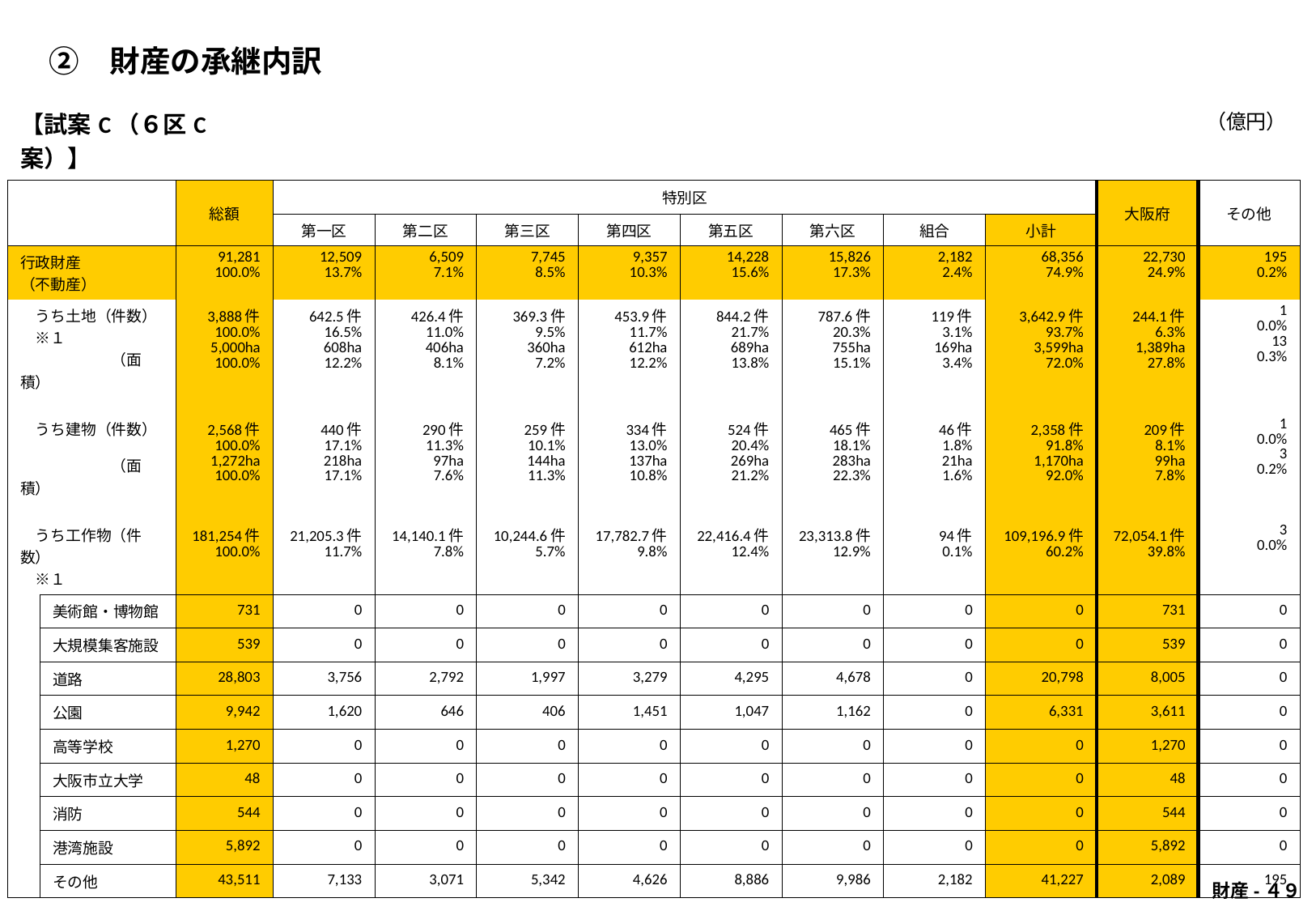

②　財産の承継内訳
| 【試案C（６区C案）】 |  |  |  |  |  |  |  |  |  | （億円） |  |  |
| --- | --- | --- | --- | --- | --- | --- | --- | --- | --- | --- | --- | --- |
|  |  | 総額 | 特別区 |  |  |  |  |  |  |  | 大阪府 | その他 |
|  |  |  | 第一区 | 第二区 | 第三区 | 第四区 | 第五区 | 第六区 | 組合 | 小計 |  |  |
| 行政財産 （不動産） |  | 91,281 100.0% | 12,509 13.7% | 6,509 7.1% | 7,745 8.5% | 9,357 10.3% | 14,228 15.6% | 15,826 17.3% | 2,182 2.4% | 68,356 74.9% | 22,730 24.9% | 195 0.2% |
| うち土地（件数） 　※１ 　　　　　　（面積） |  | 3,888件 100.0% 5,000ha 100.0% | 642.5件 16.5% 608ha 12.2% | 426.4件 11.0% 406ha 8.1% | 369.3件 9.5% 360ha 7.2% | 453.9件 11.7% 612ha 12.2% | 844.2件 21.7% 689ha 13.8% | 787.6件 20.3% 755ha 15.1% | 119件 3.1% 169ha 3.4% | 3,642.9件 93.7% 3,599ha 72.0% | 244.1件 6.3% 1,389ha 27.8% | 1 0.0% 13 0.3% |
| うち建物（件数） 　　　　　　（面積） |  | 2,568件 100.0% 1,272ha 100.0% | 440件 17.1% 218ha 17.1% | 290件 11.3% 97ha 7.6% | 259件 10.1% 144ha 11.3% | 334件 13.0% 137ha 10.8% | 524件 20.4% 269ha 21.2% | 465件 18.1% 283ha 22.3% | 46件 1.8% 21ha 1.6% | 2,358件 91.8% 1,170ha 92.0% | 209件 8.1% 99ha 7.8% | 1 0.0% 3 0.2% |
| うち工作物（件数） 　※１ |  | 181,254件 100.0% | 21,205.3件 11.7% | 14,140.1件 7.8% | 10,244.6件 5.7% | 17,782.7件 9.8% | 22,416.4件 12.4% | 23,313.8件 12.9% | 94件 0.1% | 109,196.9件 60.2% | 72,054.1件 39.8% | 3 0.0% |
|  | 美術館・博物館 | 731 | 0 | 0 | 0 | 0 | 0 | 0 | 0 | 0 | 731 | 0 |
|  | 大規模集客施設 | 539 | 0 | 0 | 0 | 0 | 0 | 0 | 0 | 0 | 539 | 0 |
|  | 道路 | 28,803 | 3,756 | 2,792 | 1,997 | 3,279 | 4,295 | 4,678 | 0 | 20,798 | 8,005 | 0 |
|  | 公園 | 9,942 | 1,620 | 646 | 406 | 1,451 | 1,047 | 1,162 | 0 | 6,331 | 3,611 | 0 |
|  | 高等学校 | 1,270 | 0 | 0 | 0 | 0 | 0 | 0 | 0 | 0 | 1,270 | 0 |
|  | 大阪市立大学 | 48 | 0 | 0 | 0 | 0 | 0 | 0 | 0 | 0 | 48 | 0 |
|  | 消防 | 544 | 0 | 0 | 0 | 0 | 0 | 0 | 0 | 0 | 544 | 0 |
|  | 港湾施設 | 5,892 | 0 | 0 | 0 | 0 | 0 | 0 | 0 | 0 | 5,892 | 0 |
|  | その他 | 43,511 | 7,133 | 3,071 | 5,342 | 4,626 | 8,886 | 9,986 | 2,182 | 41,227 | 2,089 | 195 |
財産-４９